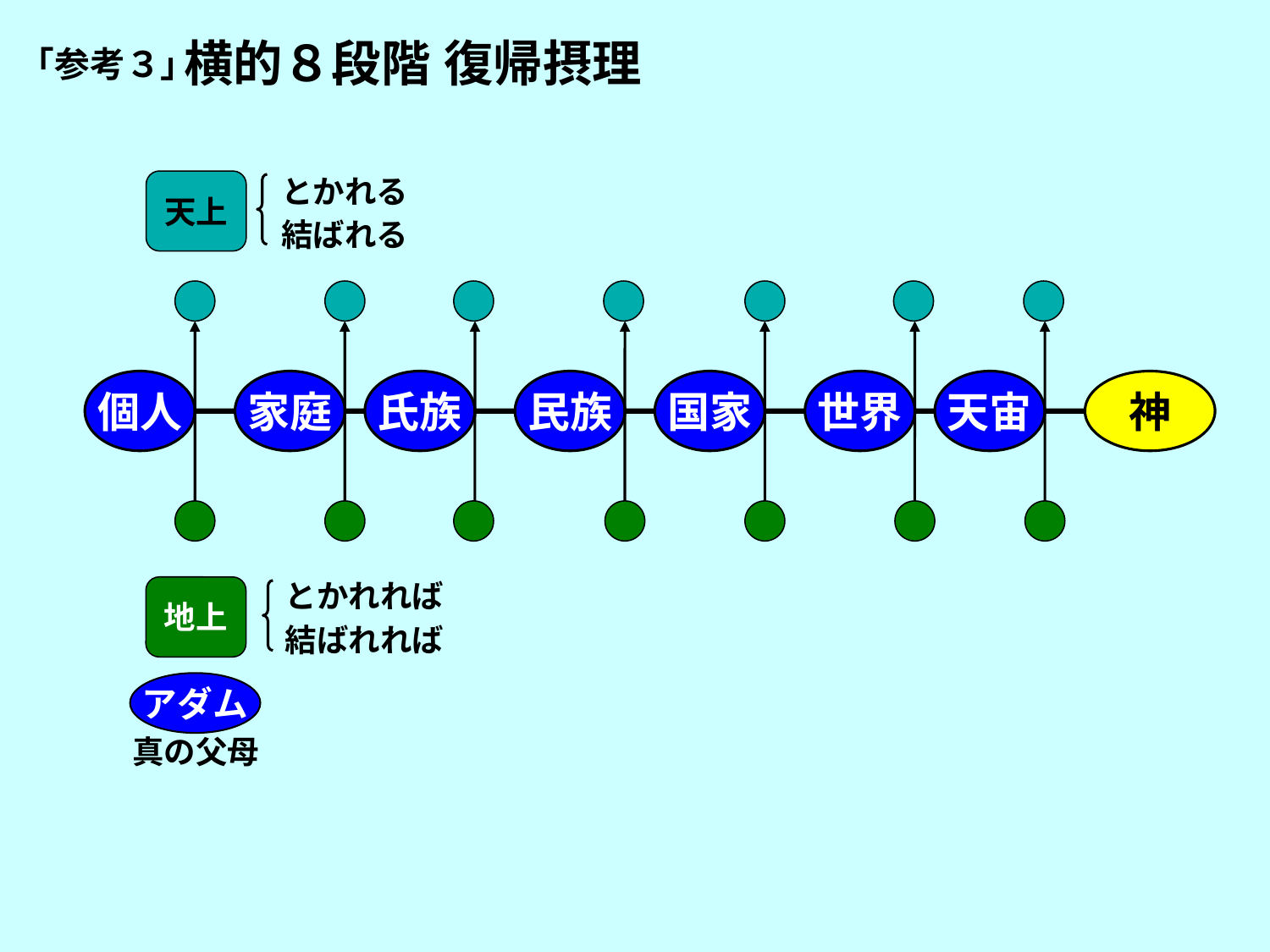

横的８段階 復帰摂理
「参考３」
とかれる
結ばれる
天上

個人
家庭
氏族
民族
国家
世界
天宙
神

とかれれば
結ばれれば
地上

アダム
真の父母